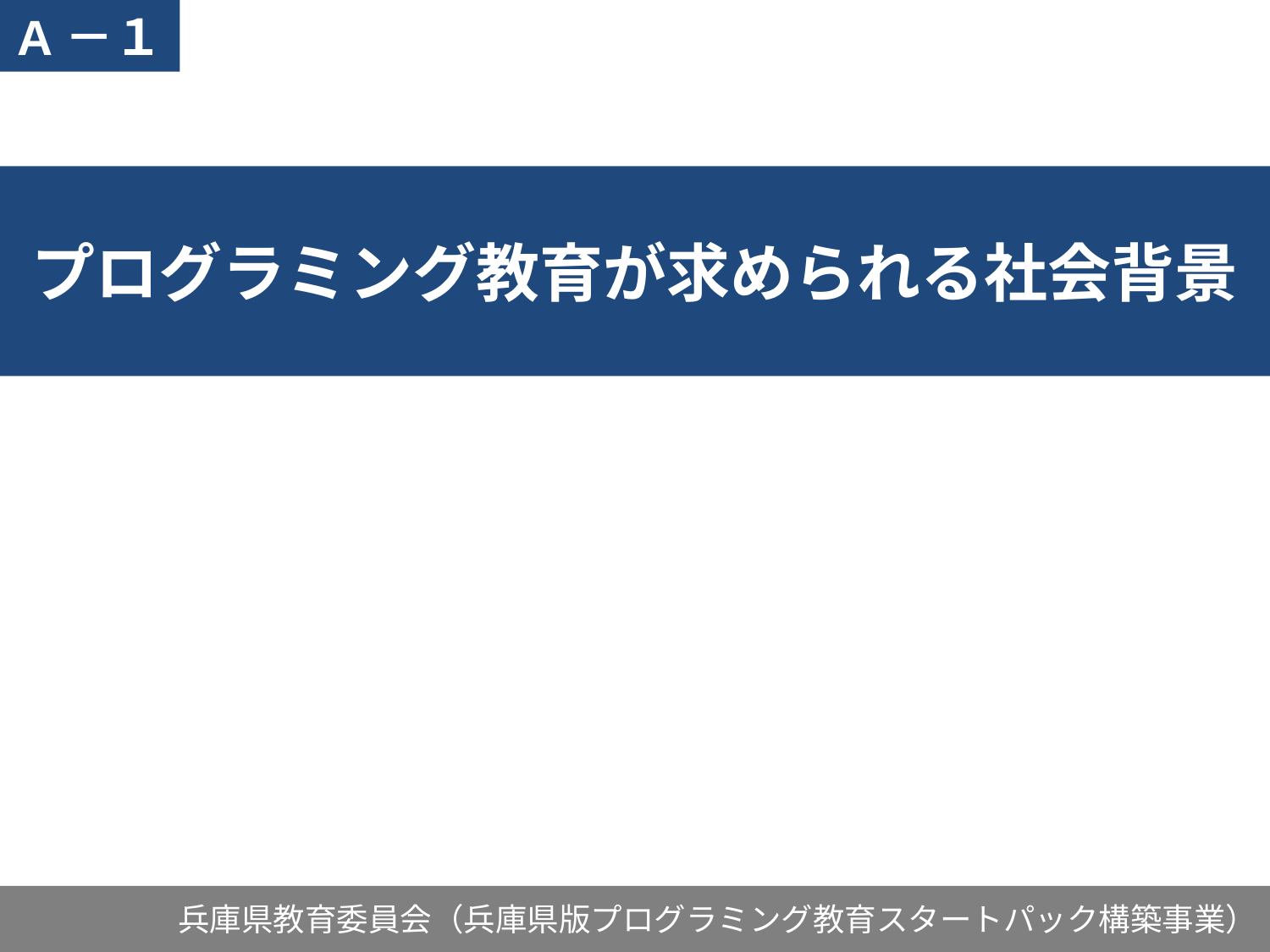

A－１
# プログラミング教育が求められる社会背景
兵庫県教育委員会（兵庫県版プログラミング教育スタートパック構築事業）